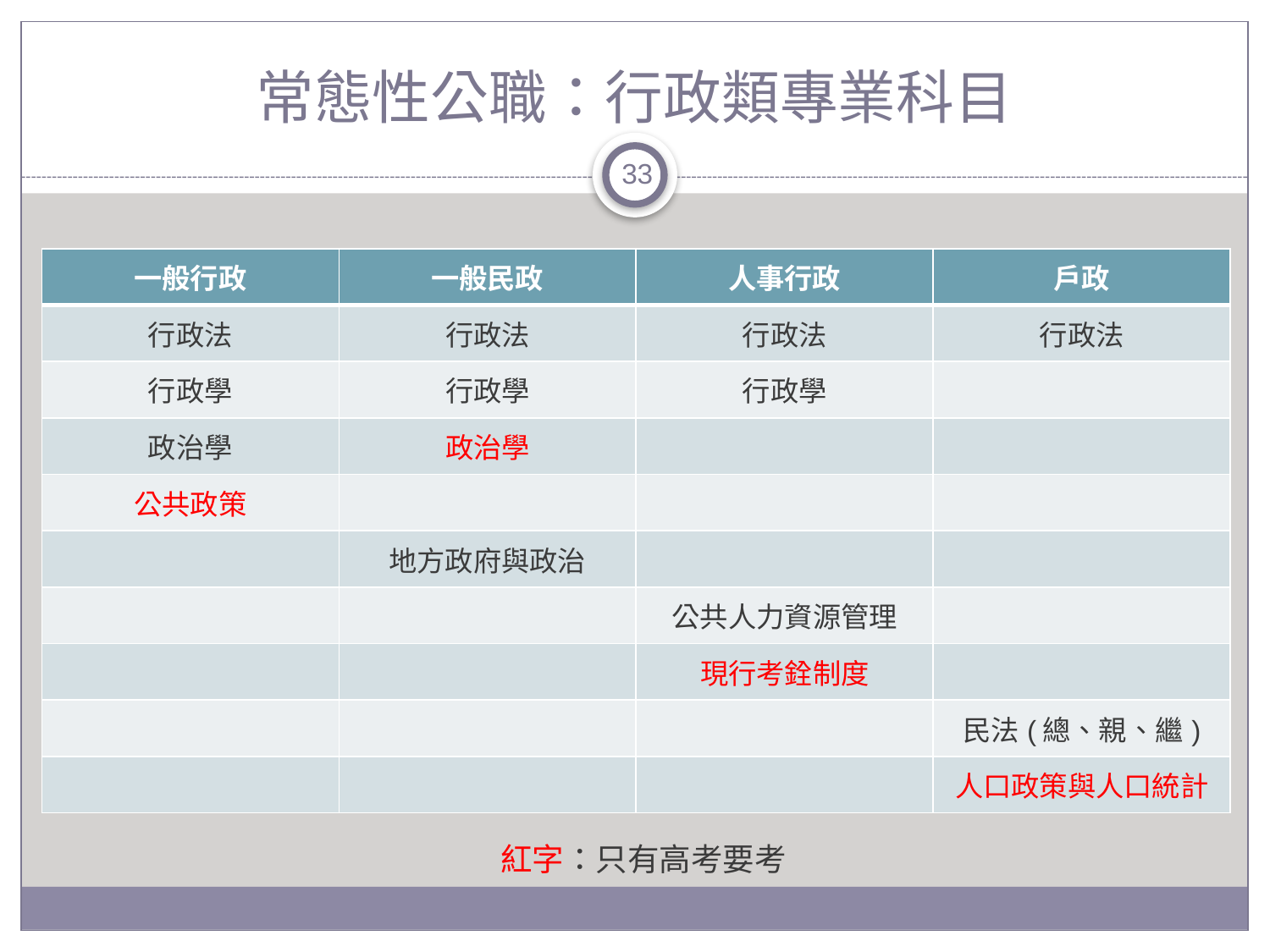

# 常態性公職：行政類專業科目
33
| 一般行政 | 一般民政 | 人事行政 | 戶政 |
| --- | --- | --- | --- |
| 行政法 | 行政法 | 行政法 | 行政法 |
| 行政學 | 行政學 | 行政學 |  |
| 政治學 | 政治學 |  |  |
| 公共政策 |  |  |  |
|  | 地方政府與政治 |  |  |
|  |  | 公共人力資源管理 |  |
|  |  | 現行考銓制度 |  |
|  |  |  | 民法(總、親、繼) |
|  |  |  | 人口政策與人口統計 |
紅字：只有高考要考